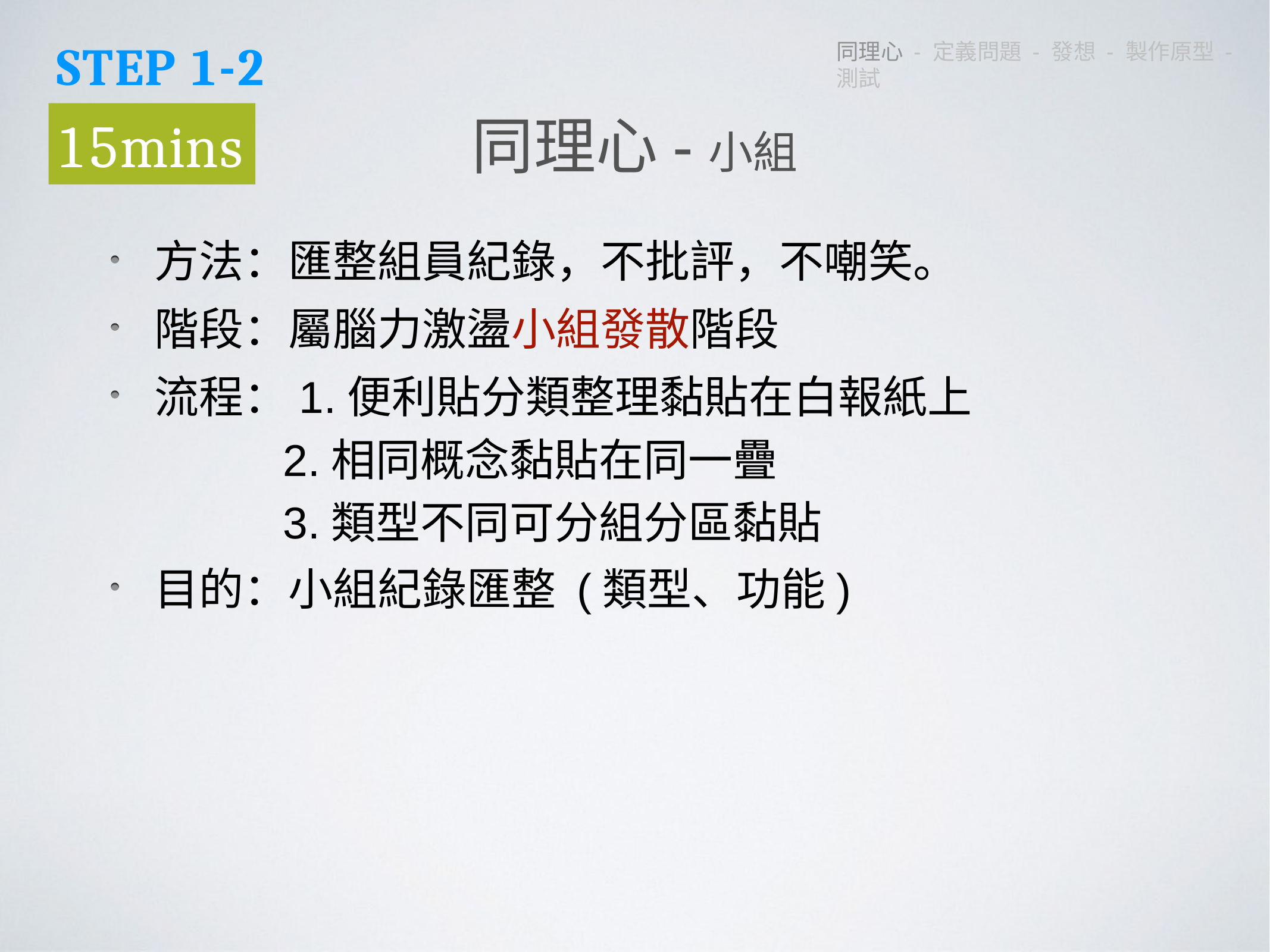

STEP 1-2
同理心 - 定義問題 - 發想 - 製作原型 - 測試
同理心-小組
15mins
方法：匯整組員紀錄，不批評，不嘲笑。
階段：屬腦力激盪小組發散階段
流程：1.便利貼分類整理黏貼在白報紙上
              2.相同概念黏貼在同一疊
              3.類型不同可分組分區黏貼
目的：小組紀錄匯整 (類型、功能)